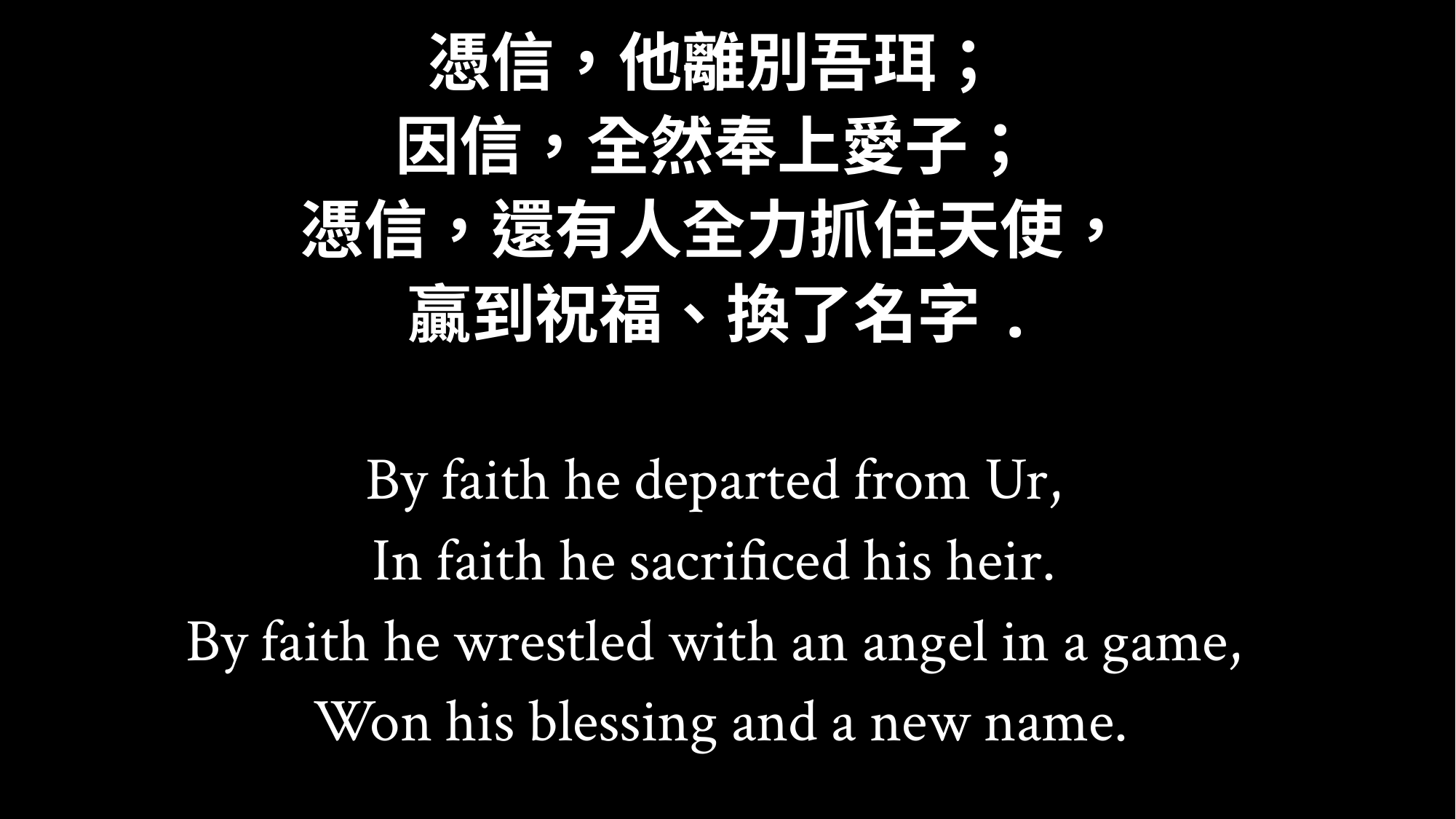

憑信，他離別吾珥；
因信，全然奉上愛子；
憑信，還有人全力抓住天使，
贏到祝福、換了名字.

By faith he departed from Ur,
In faith he sacrificed his heir.
By faith he wrestled with an angel in a game,
Won his blessing and a new name.